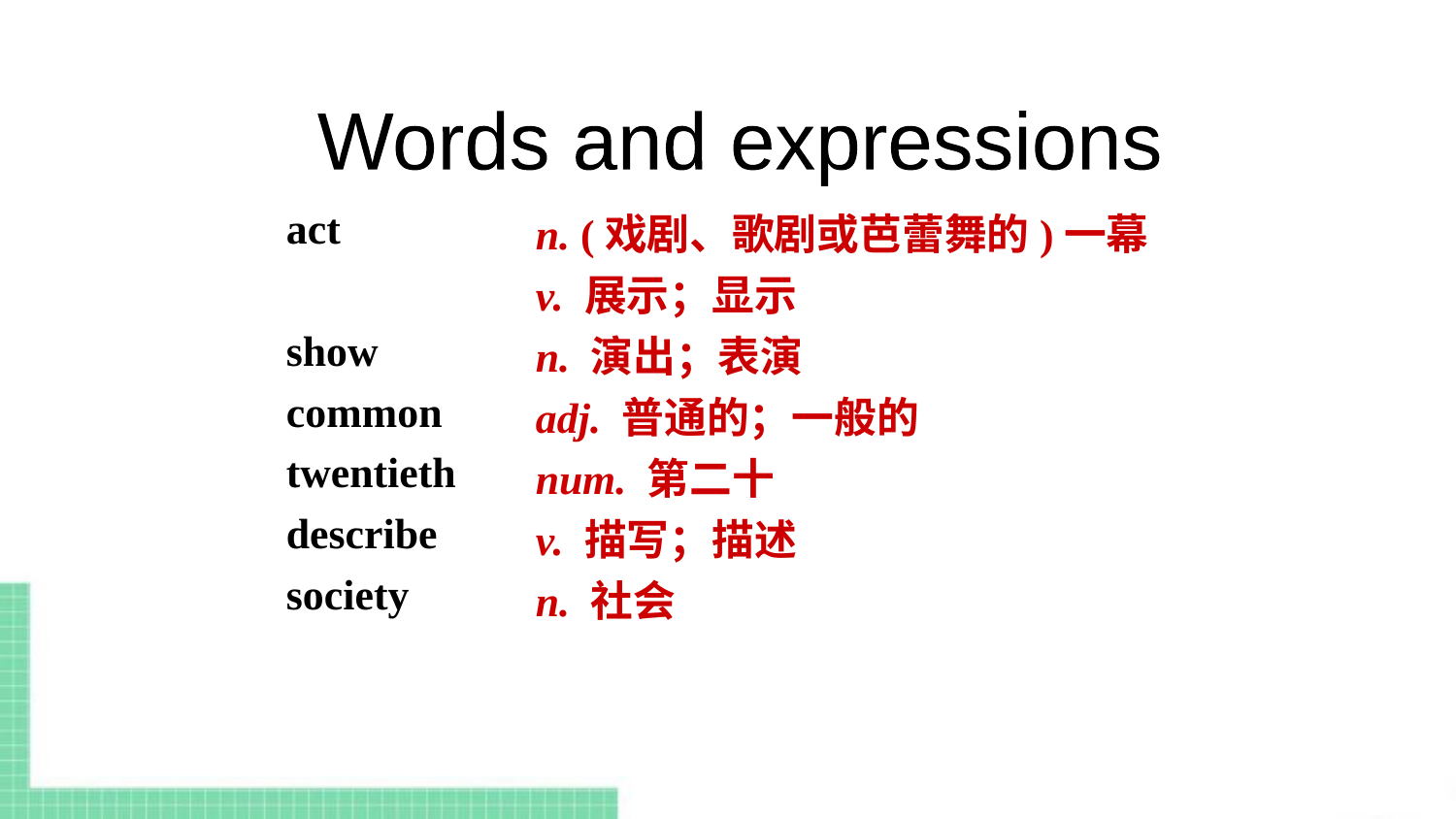

Words and expressions
act

show
common
twentieth
describe
society
n. (戏剧、歌剧或芭蕾舞的)一幕
v. 展示；显示
n. 演出；表演
adj. 普通的；一般的
num. 第二十
v. 描写；描述
n. 社会